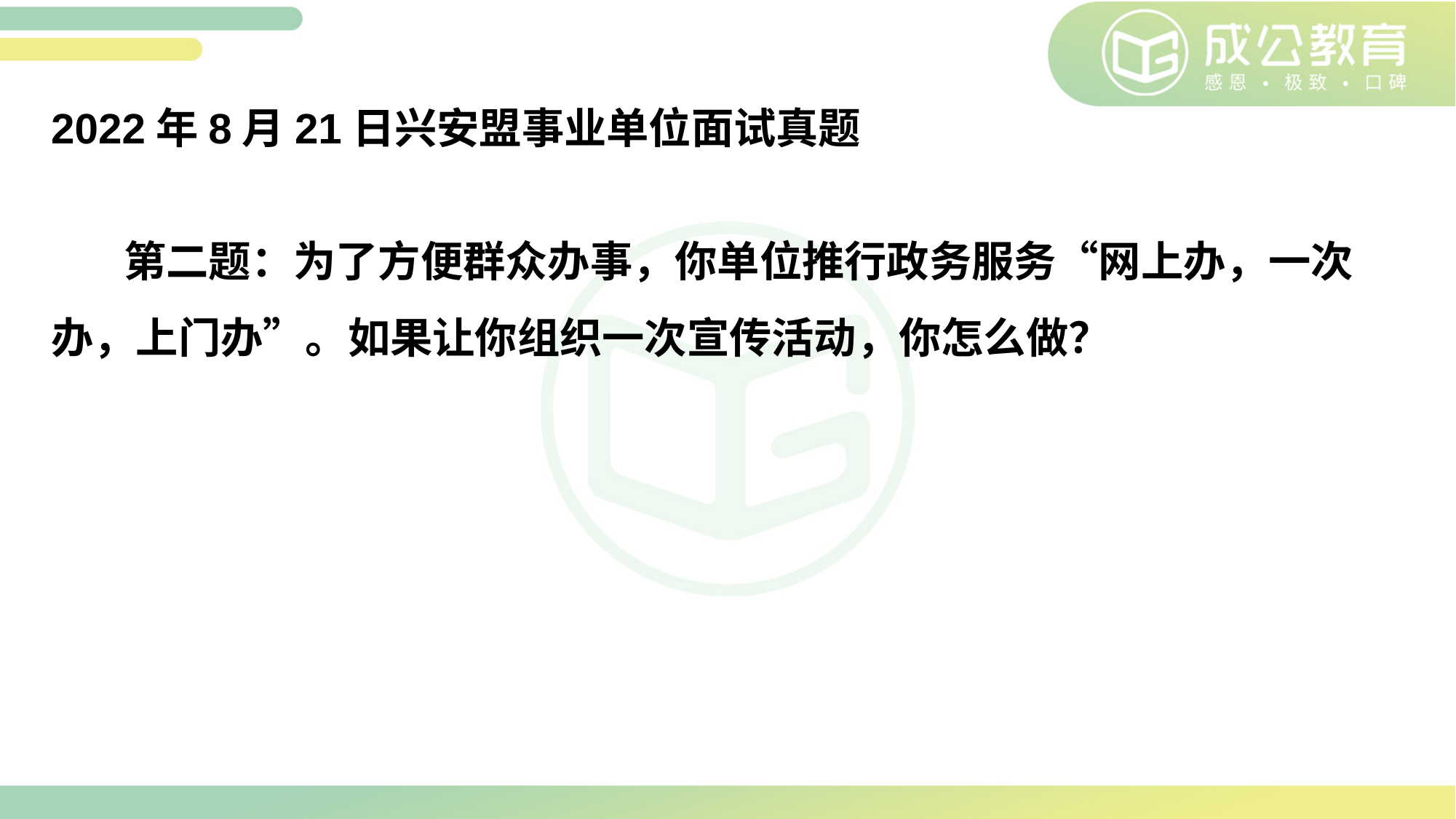

# 2022年8月21日兴安盟事业单位面试真题

第二题：为了方便群众办事，你单位推行政务服务“网上办，一次办，上门办”。如果让你组织一次宣传活动，你怎么做？